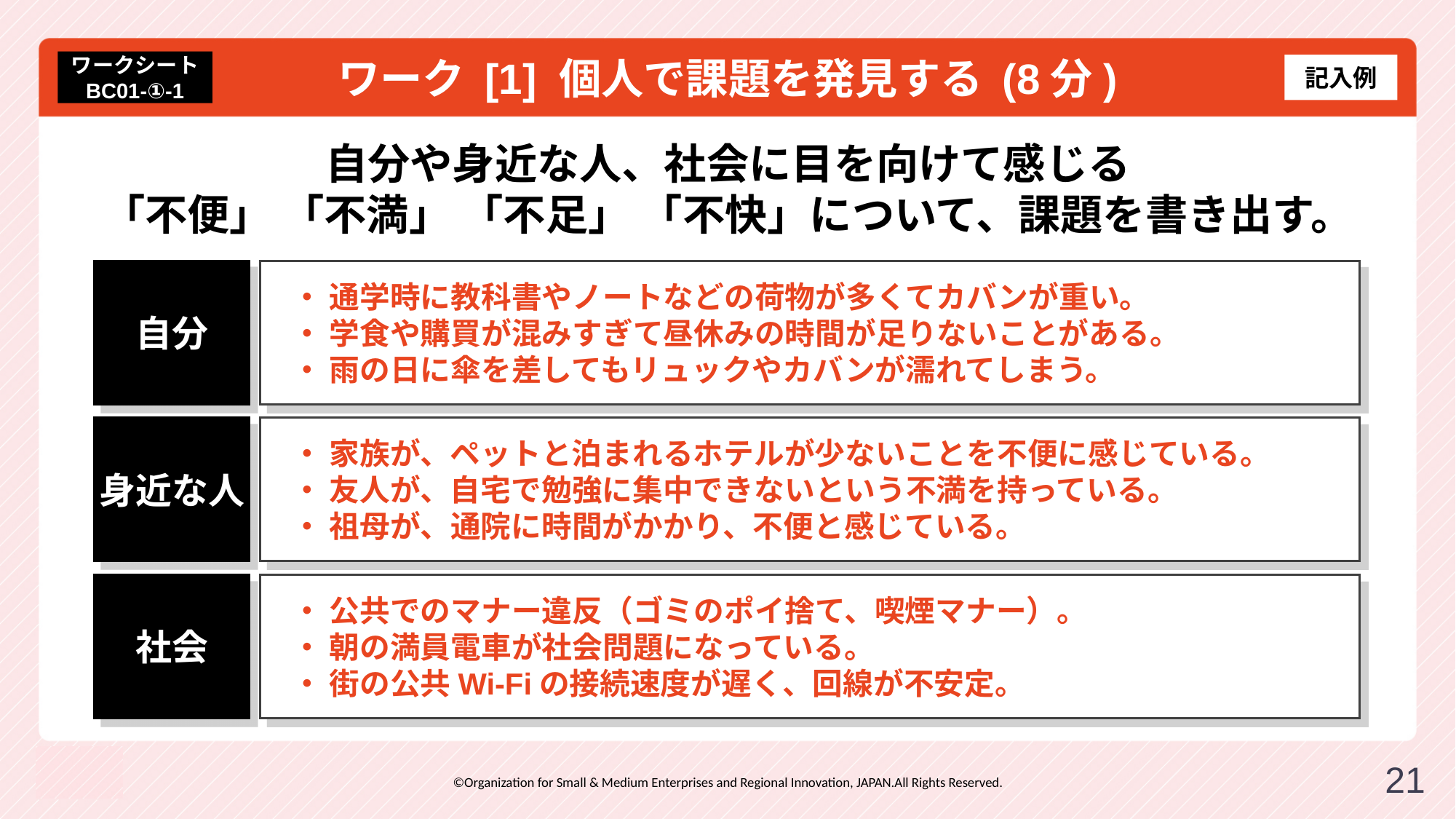

# ワーク [1] 個人で課題を発見する (8分)
ワークシート
BC01-①-1
記入例
自分や身近な人、社会に目を向けて感じる
「不便」 「不満」 「不足」 「不快」について、課題を書き出す。
自分
・ 通学時に教科書やノートなどの荷物が多くてカバンが重い。
・ 学食や購買が混みすぎて昼休みの時間が足りないことがある。
・ 雨の日に傘を差してもリュックやカバンが濡れてしまう。
身近な人
・ 家族が、ペットと泊まれるホテルが少ないことを不便に感じている。
・ 友人が、自宅で勉強に集中できないという不満を持っている。
・ 祖母が、通院に時間がかかり、不便と感じている。
社会
・ 公共でのマナー違反（ゴミのポイ捨て、喫煙マナー）。
・ 朝の満員電車が社会問題になっている。
・ 街の公共Wi-Fiの接続速度が遅く、回線が不安定。